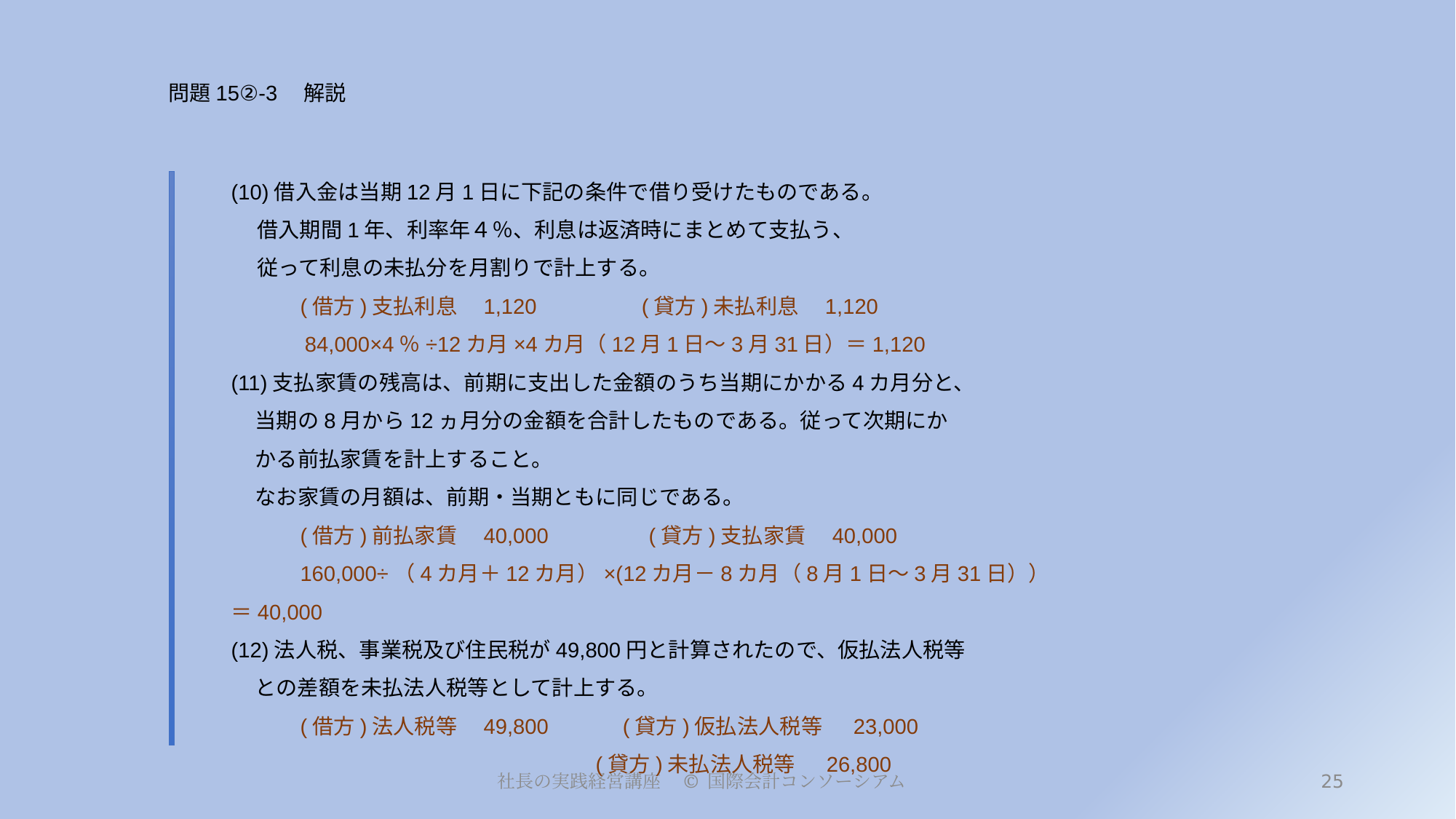

# 問題15②-3　解説
(10)借入金は当期12月1日に下記の条件で借り受けたものである。
　 借入期間1年、利率年４％、利息は返済時にまとめて支払う、
　 従って利息の未払分を月割りで計上する。
　　　(借方)支払利息　1,120　　　　  (貸方)未払利息　1,120
　　　 84,000×4％÷12カ月×4カ月（12月1日～3月31日）＝1,120
(11)支払家賃の残高は、前期に支出した金額のうち当期にかかる4カ月分と、
    当期の8月から12ヵ月分の金額を合計したものである。従って次期にか
    かる前払家賃を計上すること。
    なお家賃の月額は、前期・当期ともに同じである。
　　　(借方)前払家賃　40,000　　　　 (貸方)支払家賃　40,000
　　　160,000÷（4カ月＋12カ月）×(12カ月－8カ月（8月1日～3月31日））＝40,000
(12)法人税、事業税及び住民税が49,800円と計算されたので、仮払法人税等
    との差額を未払法人税等として計上する。
　　　(借方)法人税等　49,800　         (貸方)仮払法人税等 　23,000
　　　　　　　　　　　　　　　　    (貸方)未払法人税等　 26,800

25
社長の実践経営講座　© 国際会計コンソーシアム